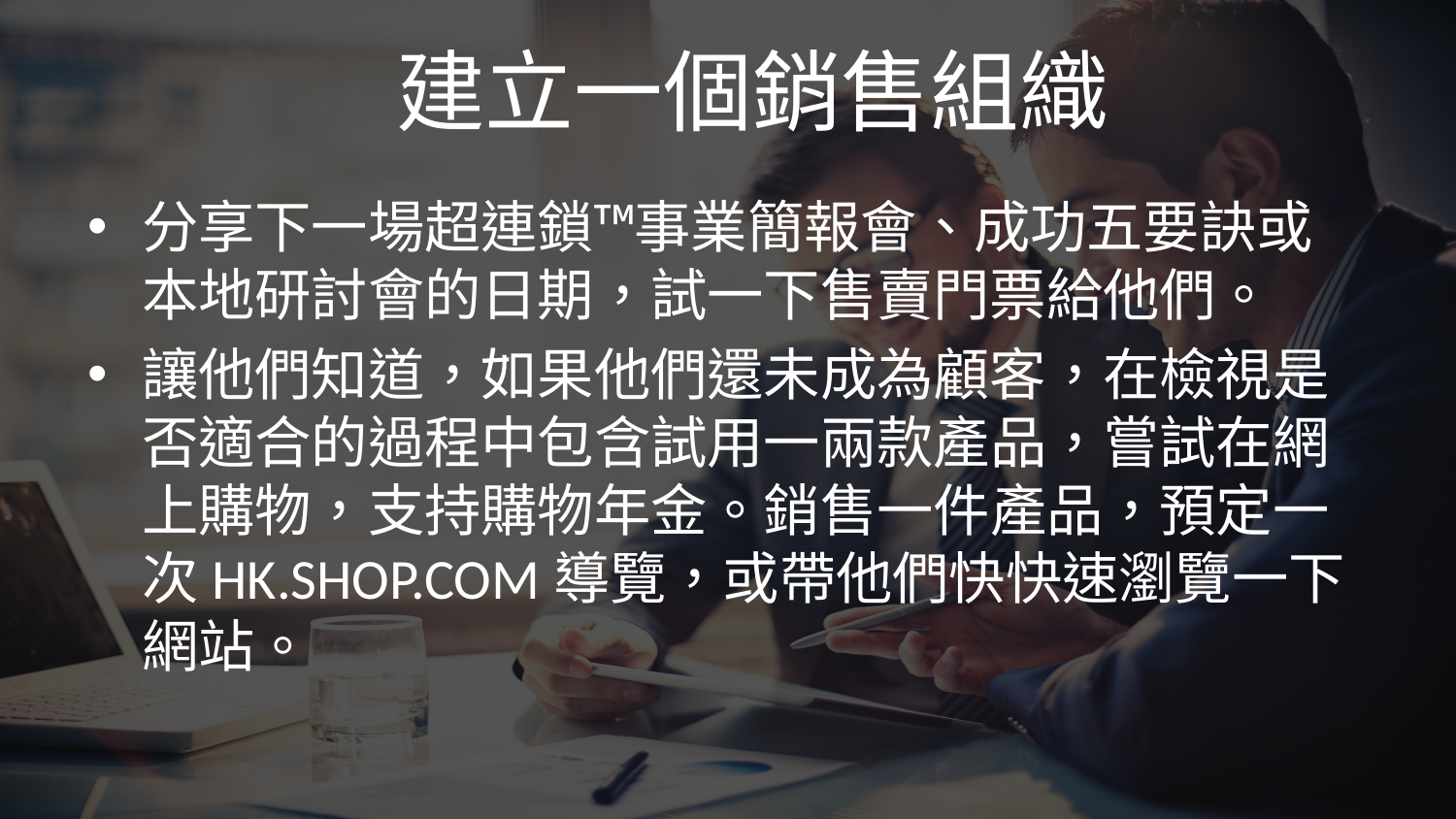

建立一個銷售組織
分享下一場超連鎖™事業簡報會、成功五要訣或本地研討會的日期，試一下售賣門票給他們。
讓他們知道，如果他們還未成為顧客，在檢視是否適合的過程中包含試用一兩款產品，嘗試在網上購物，支持購物年金。銷售一件產品，預定一次HK.SHOP.COM導覽，或帶他們快快速瀏覽一下網站。